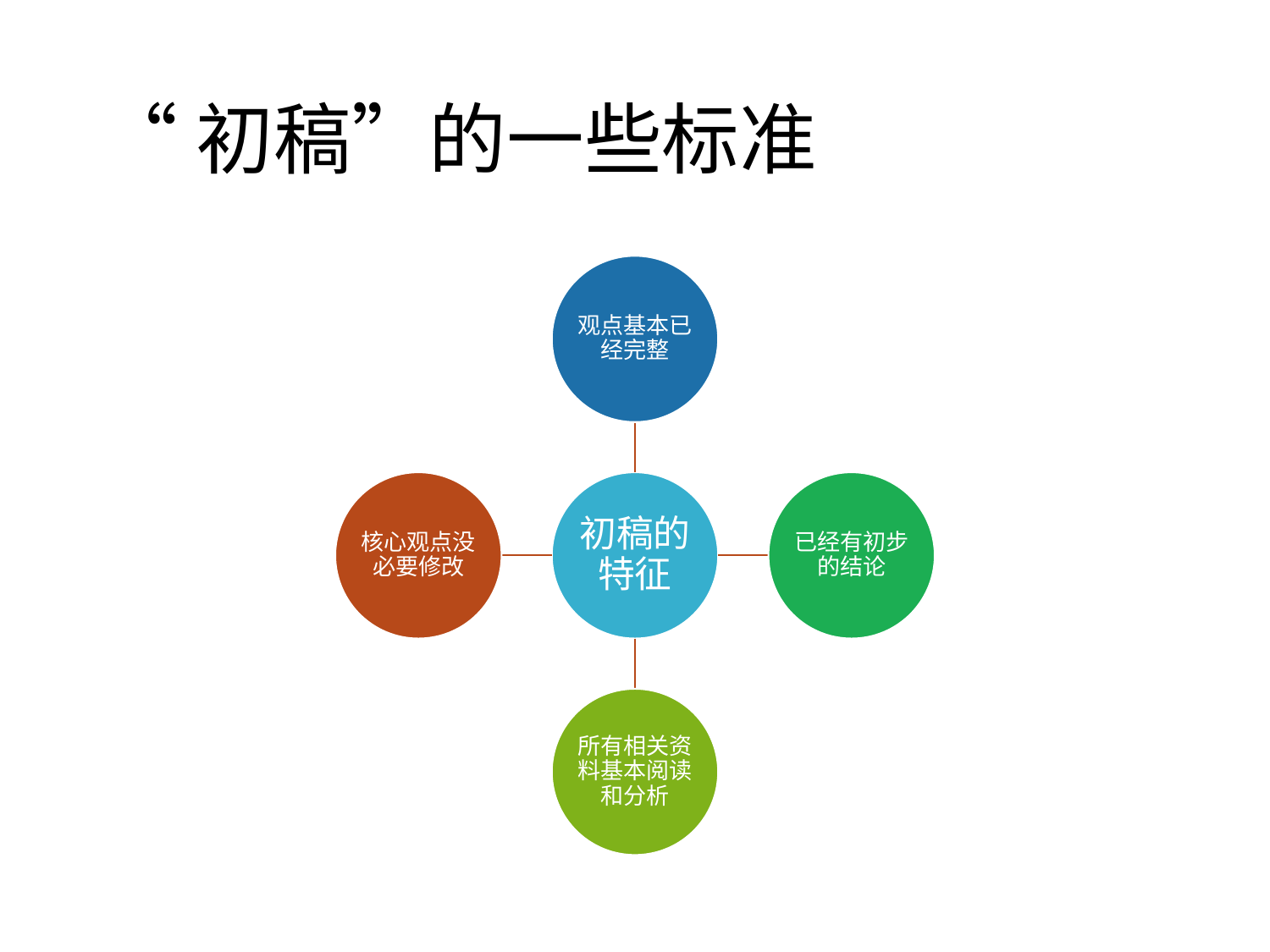

# “初稿”的一些标准
初稿的特征

观点基本已经完整

已经有初步的结论

所有相关资料基本阅读和分析

核心观点没必要修改